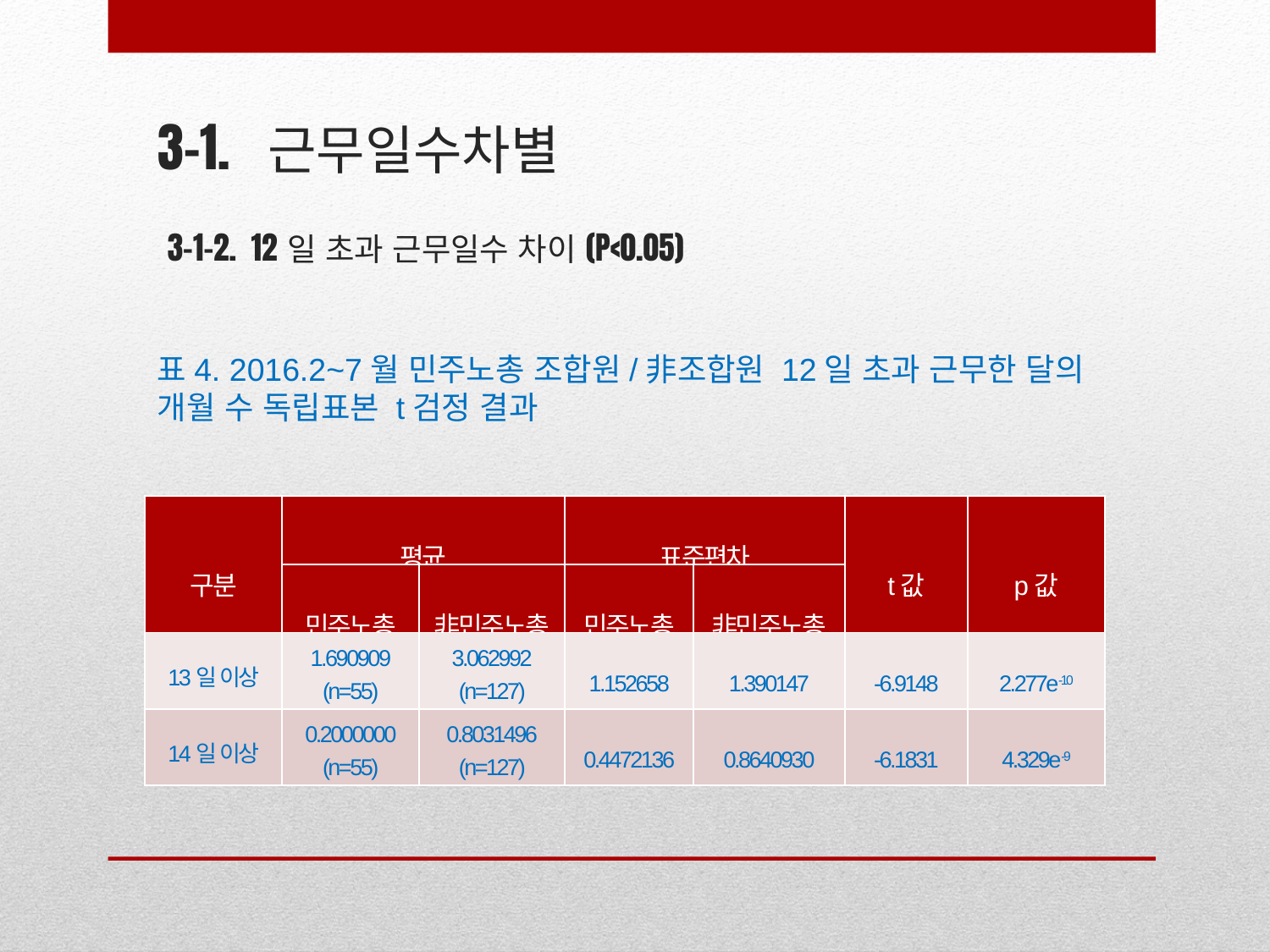

# 3-1.  근무일수차별
3-1-2.  12일 초과 근무일수 차이(P<0.05)
표4. 2016.2~7월 민주노총 조합원/非조합원 12일 초과 근무한 달의 개월 수 독립표본 t검정 결과
| 구분 | 평균 |  | 표준편차 |  | t값 | p값 |
| --- | --- | --- | --- | --- | --- | --- |
|  | 민주노총 | 非민주노총 | 민주노총 | 非민주노총 |  |  |
| 13일 이상 | 1.690909 (n=55) | 3.062992 (n=127) | 1.152658 | 1.390147 | -6.9148 | 2.277e-10 |
| 14일 이상 | 0.2000000 (n=55) | 0.8031496 (n=127) | 0.4472136 | 0.8640930 | -6.1831 | 4.329e-9 |